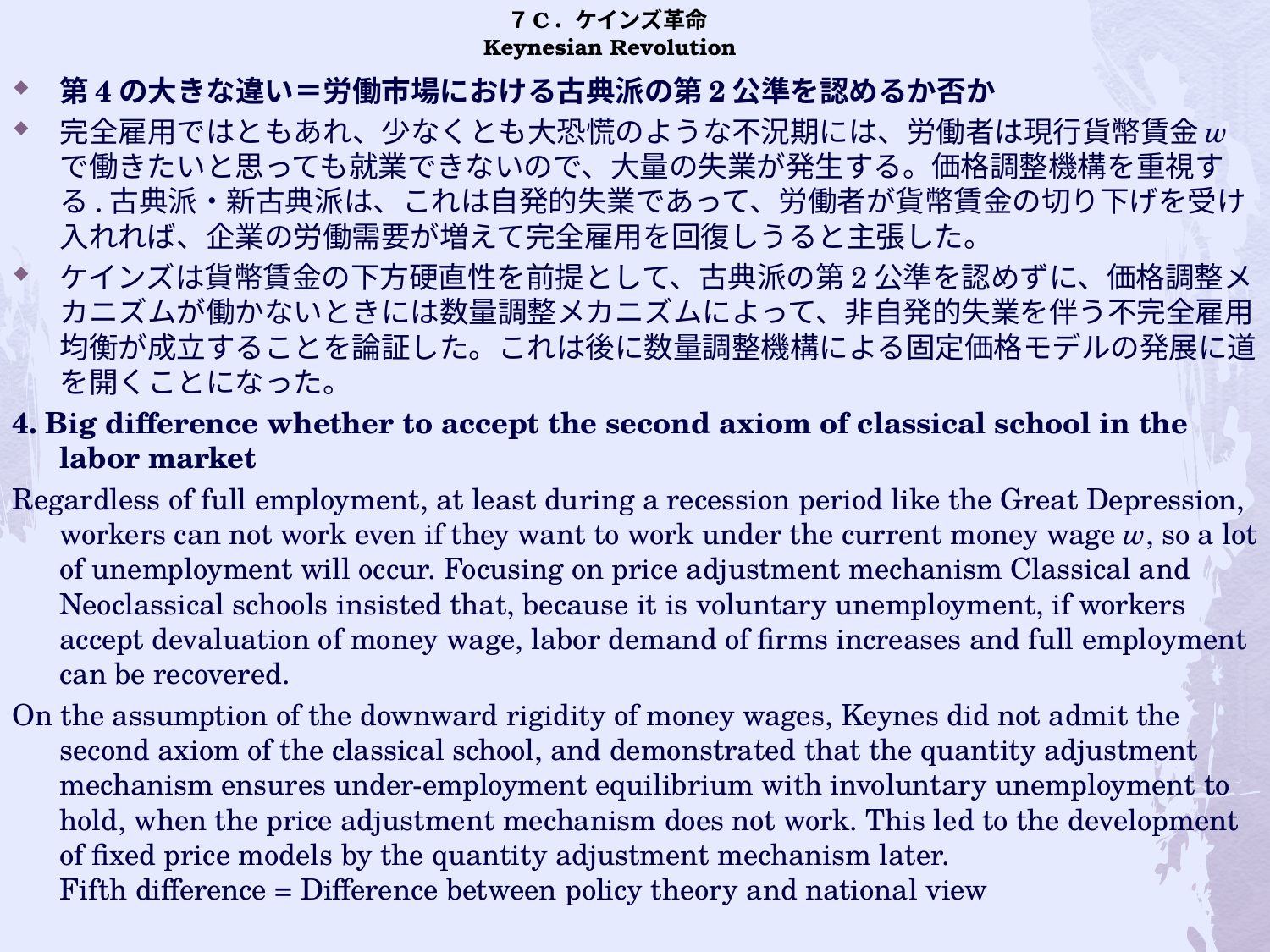

# ７C．ケインズ革命 Keynesian Revolution
第4の大きな違い＝労働市場における古典派の第2公準を認めるか否か
完全雇用ではともあれ、少なくとも大恐慌のような不況期には、労働者は現行貨幣賃金wで働きたいと思っても就業できないので、大量の失業が発生する。価格調整機構を重視する.古典派・新古典派は、これは自発的失業であって、労働者が貨幣賃金の切り下げを受け入れれば、企業の労働需要が増えて完全雇用を回復しうると主張した。
ケインズは貨幣賃金の下方硬直性を前提として、古典派の第2公準を認めずに、価格調整メカニズムが働かないときには数量調整メカニズムによって、非自発的失業を伴う不完全雇用均衡が成立することを論証した。これは後に数量調整機構による固定価格モデルの発展に道を開くことになった。
4. Big difference whether to accept the second axiom of classical school in the labor market
Regardless of full employment, at least during a recession period like the Great Depression, workers can not work even if they want to work under the current money wage w, so a lot of unemployment will occur. Focusing on price adjustment mechanism Classical and Neoclassical schools insisted that, because it is voluntary unemployment, if workers accept devaluation of money wage, labor demand of firms increases and full employment can be recovered.
On the assumption of the downward rigidity of money wages, Keynes did not admit the second axiom of the classical school, and demonstrated that the quantity adjustment mechanism ensures under-employment equilibrium with involuntary unemployment to hold, when the price adjustment mechanism does not work. This led to the development of fixed price models by the quantity adjustment mechanism later.
Fifth difference = Difference between policy theory and national view